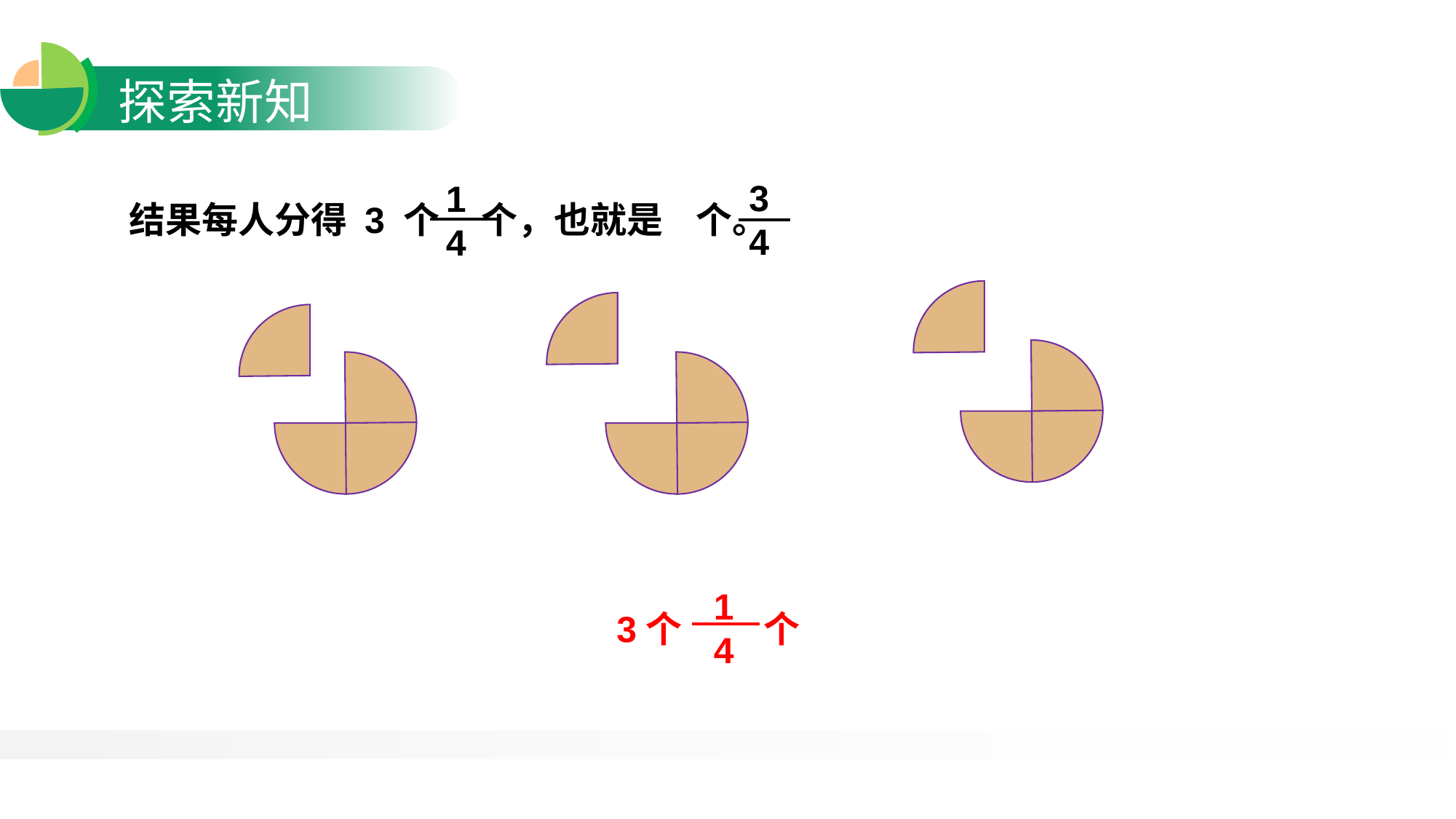

3
4
1
4
结果每人分得 3 个     个，也就是    个。

1
4
3个          个